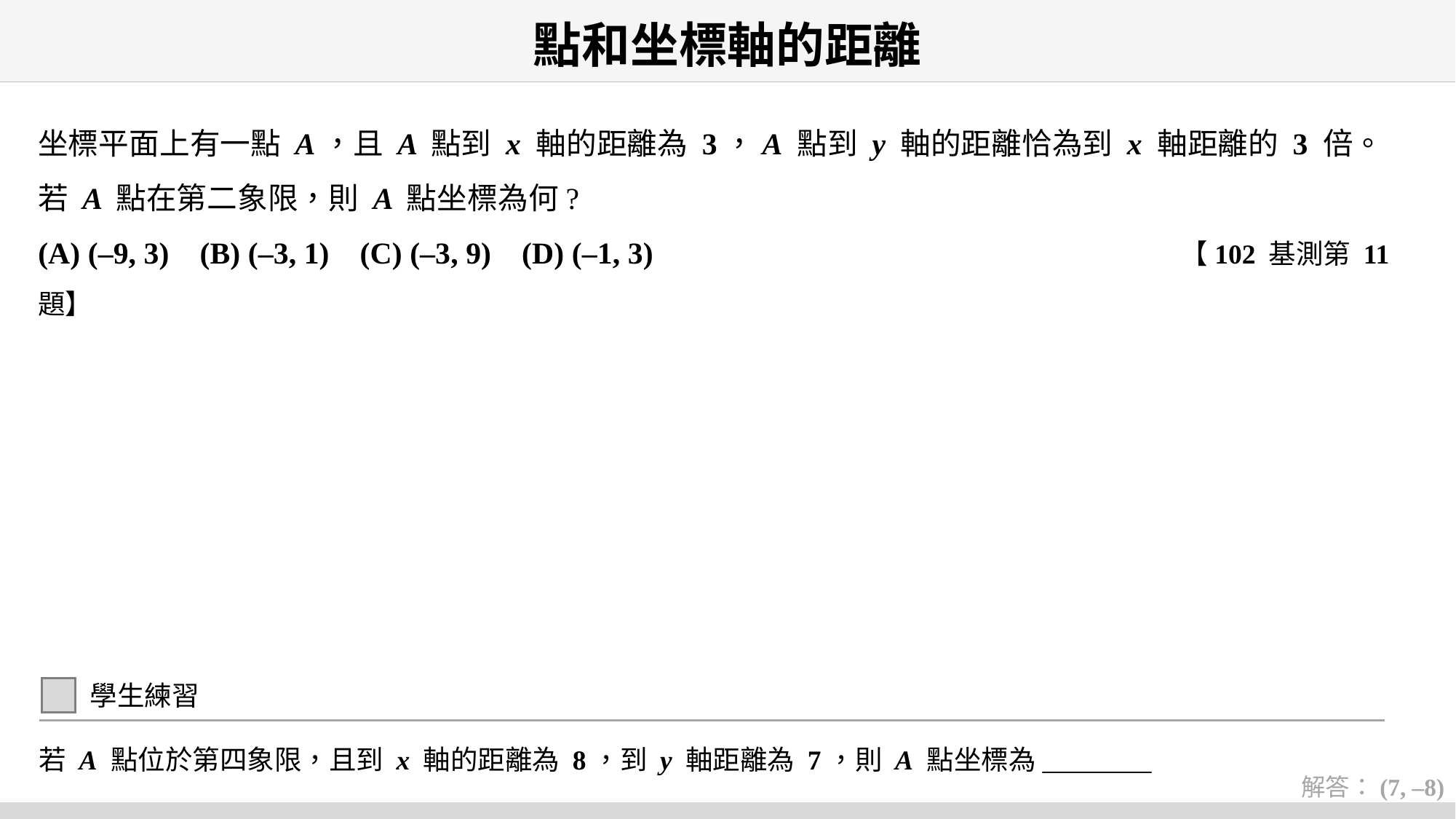

# 點和坐標軸的距離
坐標平面上有一點 A，且 A 點到 x 軸的距離為 3，A 點到 y 軸的距離恰為到 x 軸距離的 3 倍。
若 A 點在第二象限，則 A 點坐標為何?
(A) (–9, 3)    (B) (–3, 1)    (C) (–3, 9)    (D) (–1, 3)                                                                    【102 基測第 11 題】
學生練習

若 A 點位於第四象限，且到 x 軸的距離為 8，到 y 軸距離為 7，則 A 點坐標為________
解答：(7, –8)